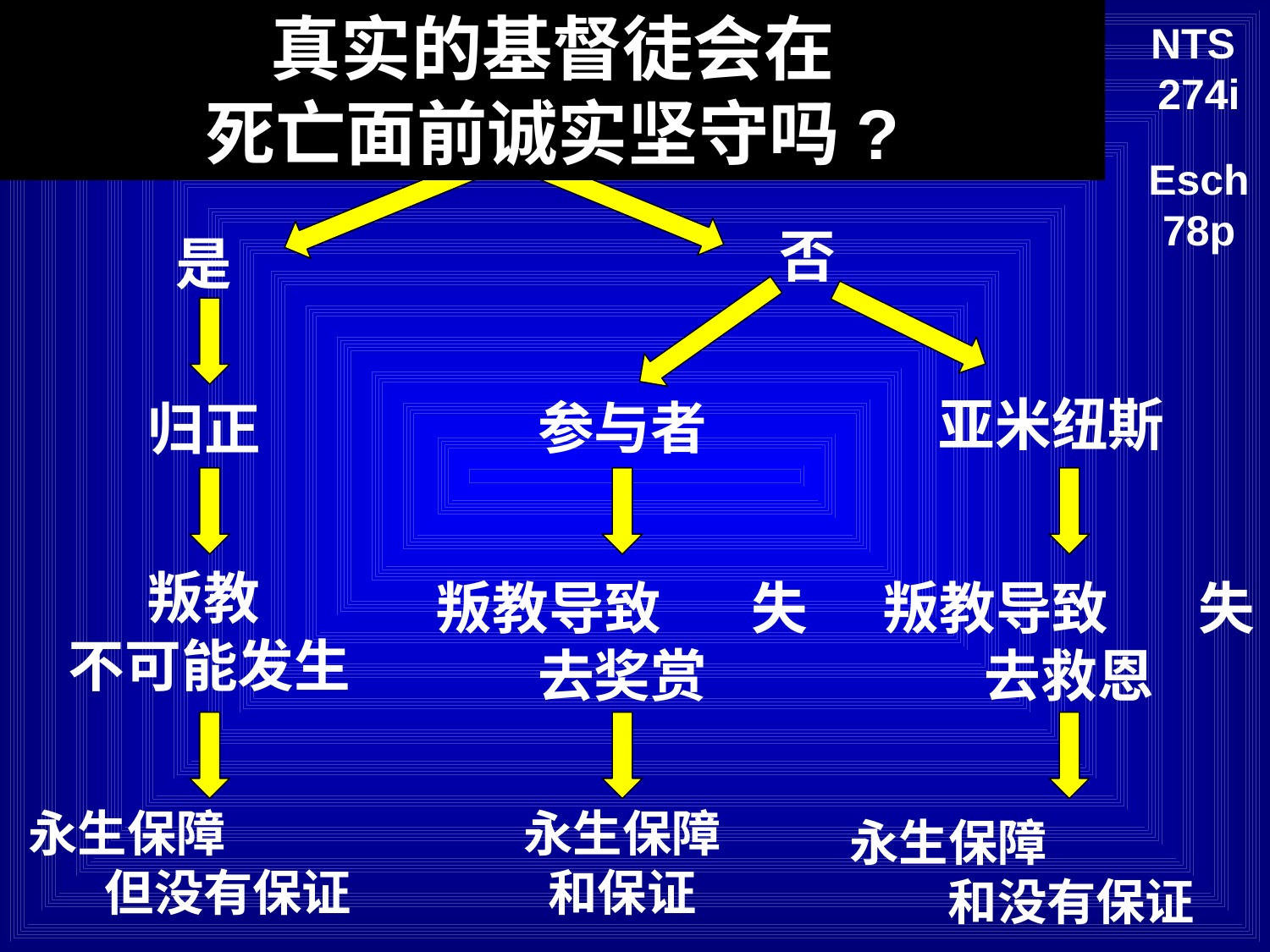

真实的基督徒会在
死亡面前诚实坚守吗?
NTS
274i

Esch
78p
否
是

亚米纽斯
参与者
归正

叛教
不可能发生
叛教导致       失去奖赏
叛教导致       失去救恩

永生保障                   但没有保证
永生保障
和保证
永生保障                       和没有保证